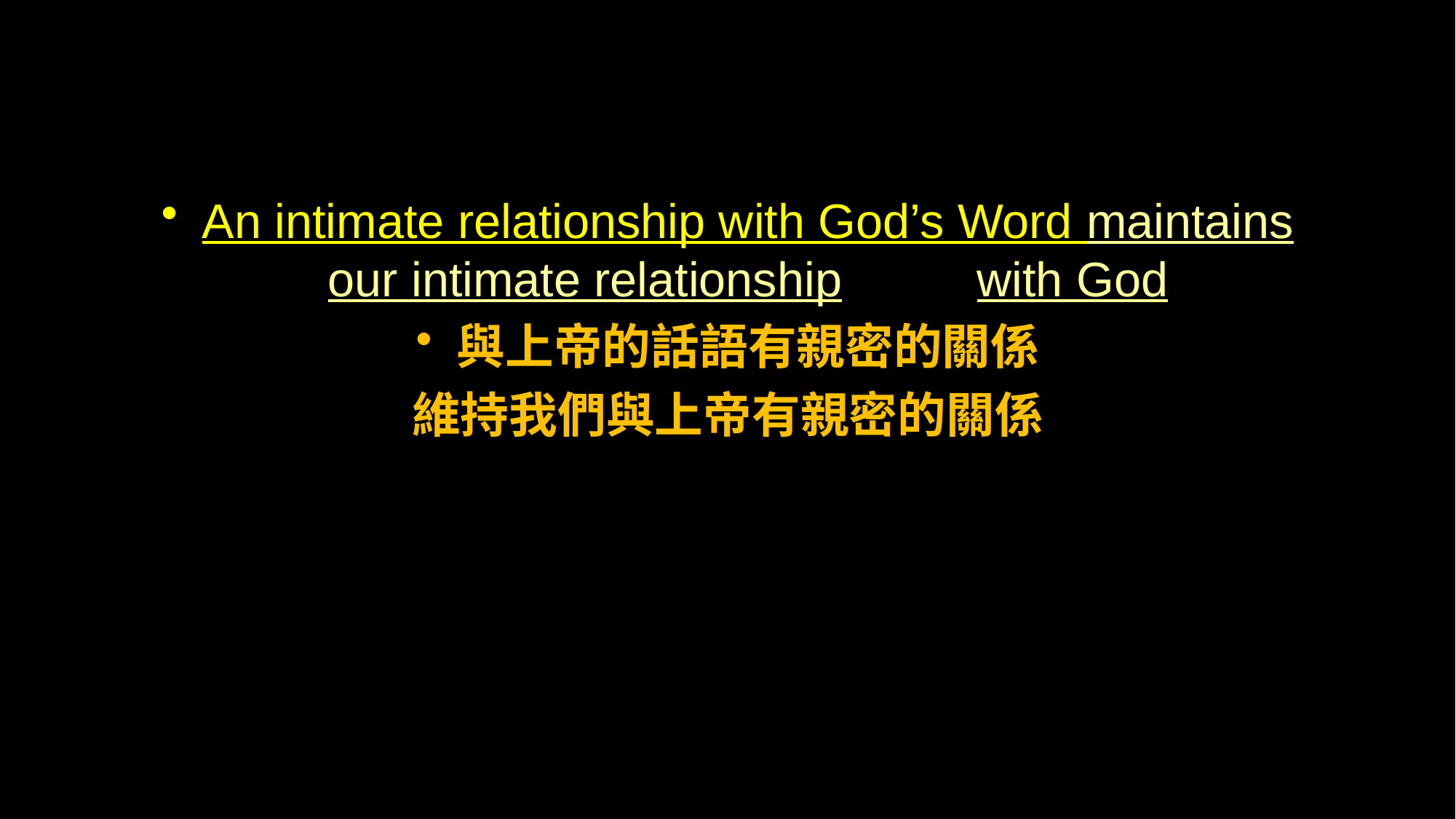

An intimate relationship with God’s Word maintains our intimate relationship          with God
與上帝的話語有親密的關係
維持我們與上帝有親密的關係